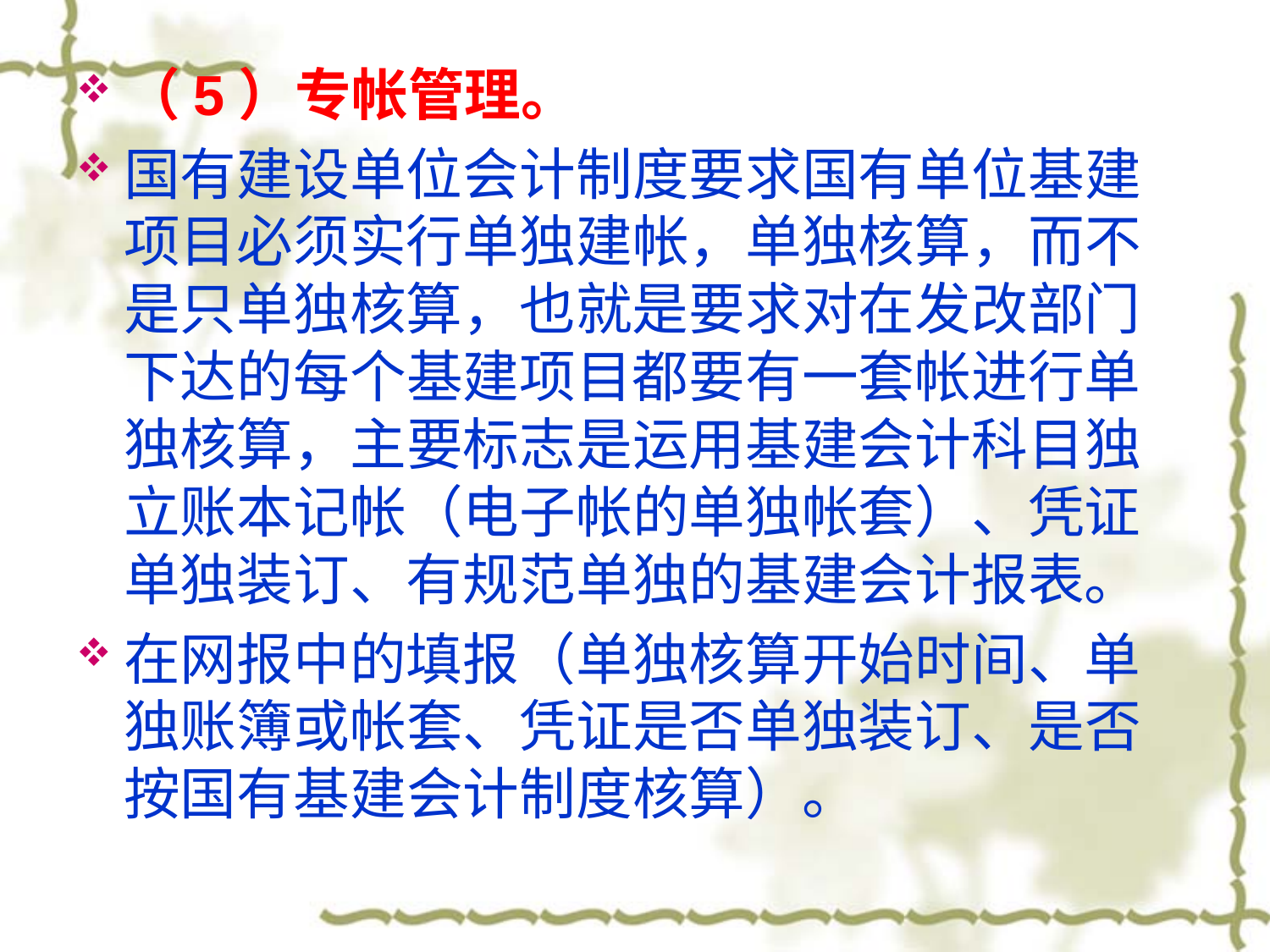

（5）专帐管理。
国有建设单位会计制度要求国有单位基建项目必须实行单独建帐，单独核算，而不是只单独核算，也就是要求对在发改部门下达的每个基建项目都要有一套帐进行单独核算，主要标志是运用基建会计科目独立账本记帐（电子帐的单独帐套）、凭证单独装订、有规范单独的基建会计报表。
在网报中的填报（单独核算开始时间、单独账簿或帐套、凭证是否单独装订、是否按国有基建会计制度核算）。